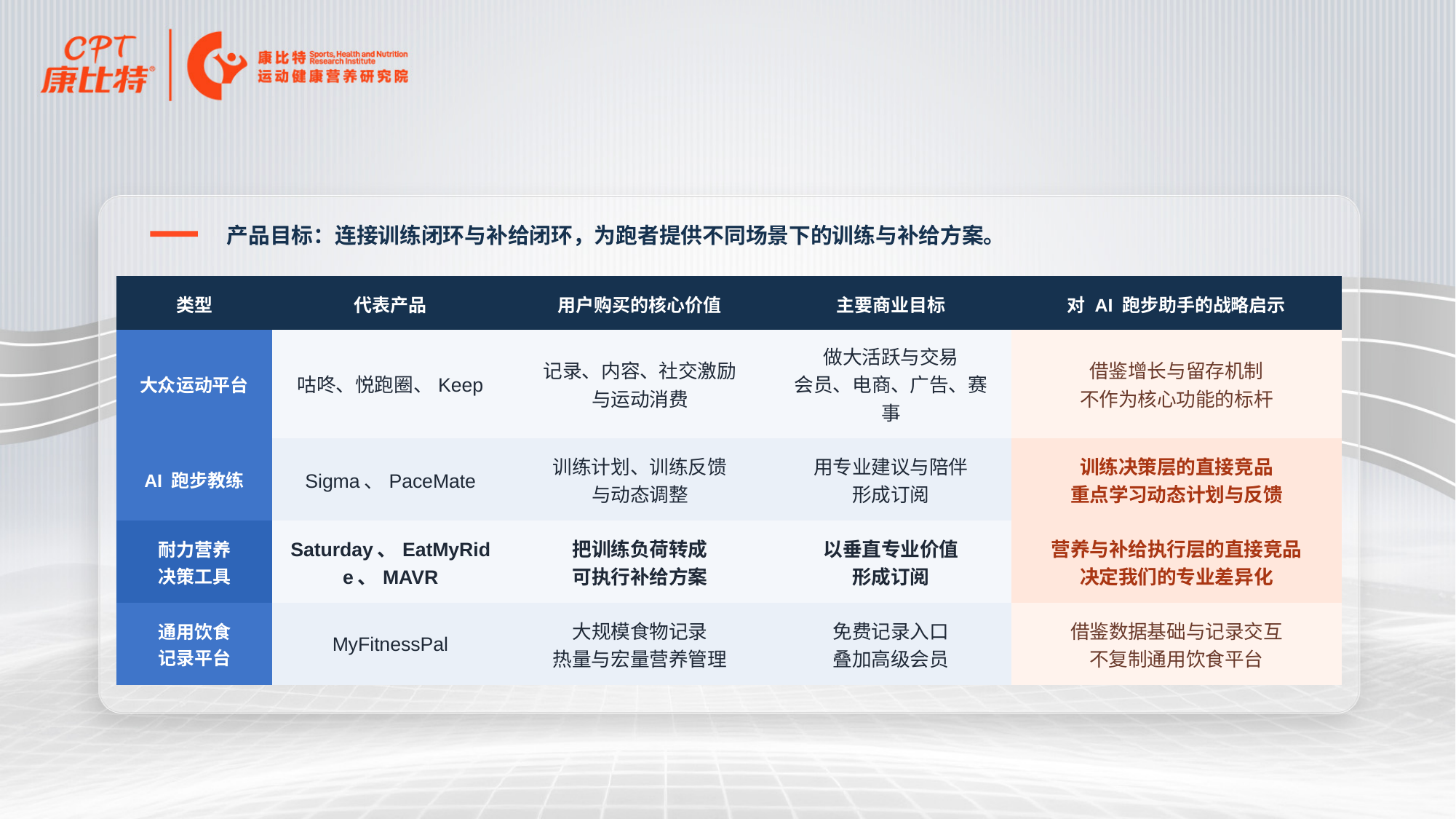

产品目标：连接训练闭环与补给闭环，为跑者提供不同场景下的训练与补给方案。

| 类型 | 代表产品 | 用户购买的核心价值 | 主要商业目标 | 对 AI 跑步助手的战略启示 |
| --- | --- | --- | --- | --- |
| 大众运动平台 | 咕咚、悦跑圈、Keep | 记录、内容、社交激励 与运动消费 | 做大活跃与交易 会员、电商、广告、赛事 | 借鉴增长与留存机制 不作为核心功能的标杆 |
| AI 跑步教练 | Sigma、PaceMate | 训练计划、训练反馈 与动态调整 | 用专业建议与陪伴 形成订阅 | 训练决策层的直接竞品 重点学习动态计划与反馈 |
| 耐力营养 决策工具 | Saturday、EatMyRide、MAVR | 把训练负荷转成 可执行补给方案 | 以垂直专业价值 形成订阅 | 营养与补给执行层的直接竞品 决定我们的专业差异化 |
| 通用饮食 记录平台 | MyFitnessPal | 大规模食物记录 热量与宏量营养管理 | 免费记录入口 叠加高级会员 | 借鉴数据基础与记录交互 不复制通用饮食平台 |